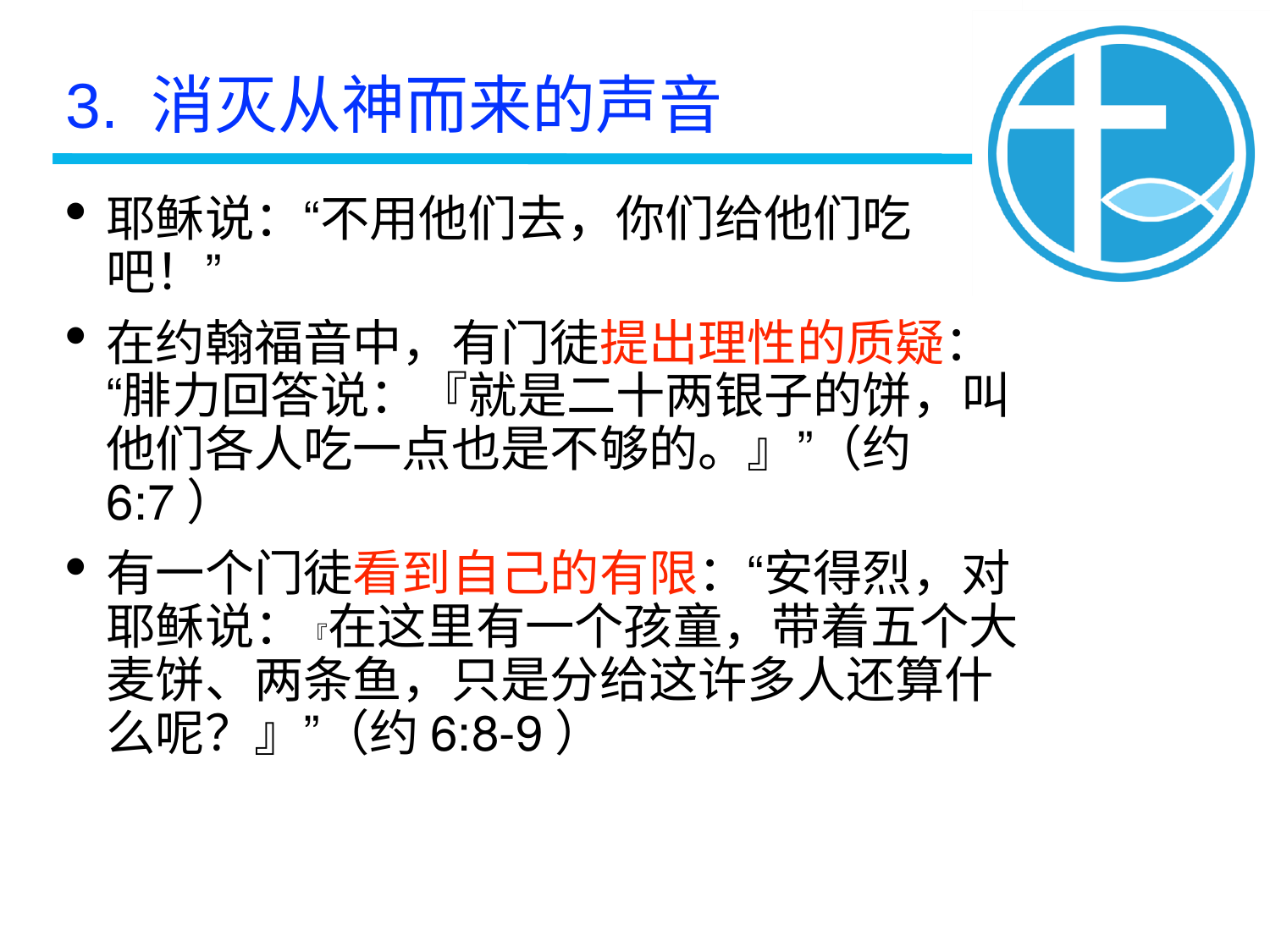

3. 消灭从神而来的声音
耶稣说：“不用他们去，你们给他们吃吧！”
在约翰福音中，有门徒提出理性的质疑：“腓力回答说：『就是二十两银子的饼，叫他们各人吃一点也是不够的。』”（约6:7）
有一个门徒看到自己的有限：“安得烈，对耶稣说：『在这里有一个孩童，带着五个大麦饼、两条鱼，只是分给这许多人还算什么呢？』”（约6:8-9）